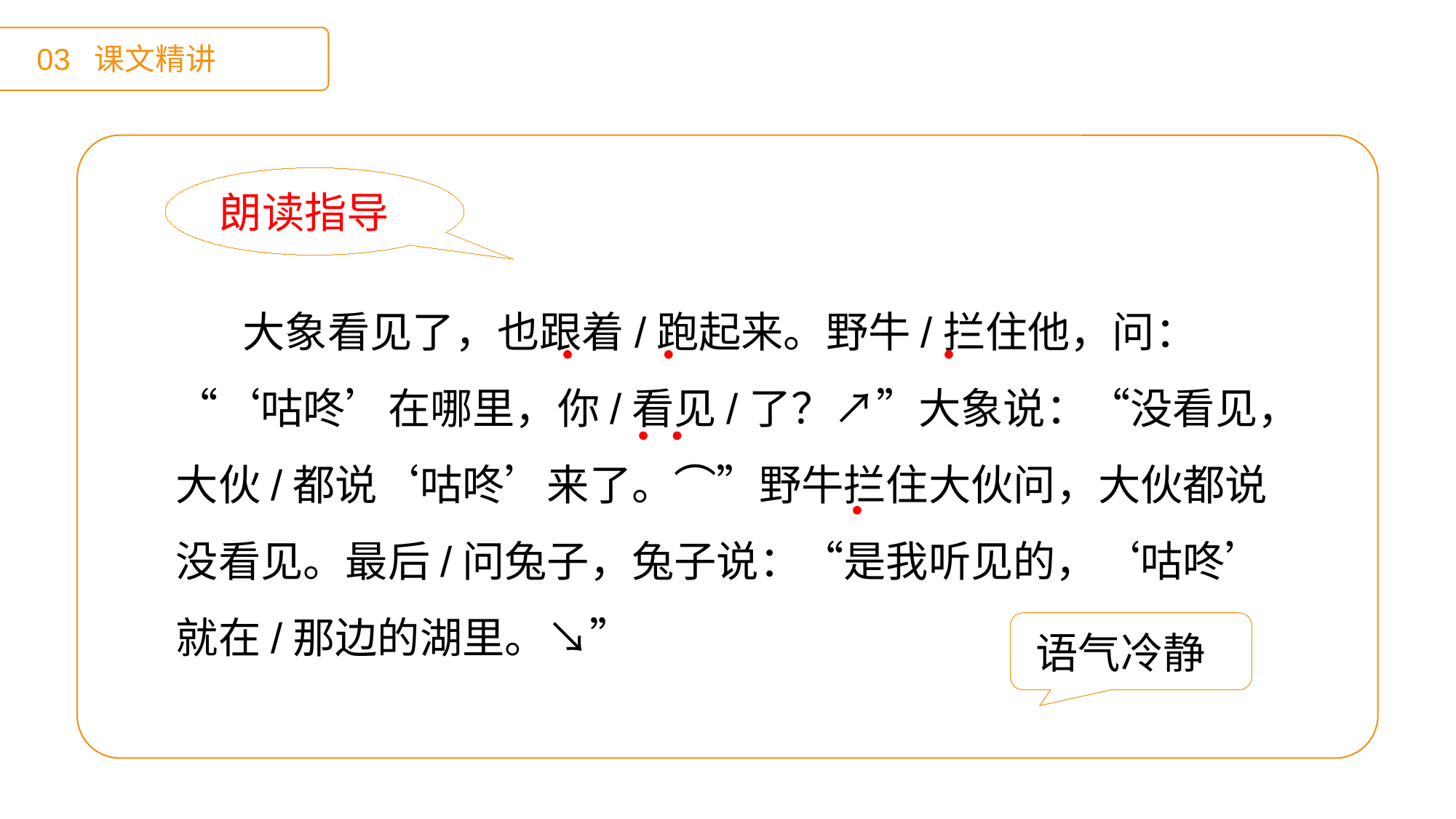

03  课文精讲
朗读指导
      大象看见了，也跟着/跑起来。野牛/拦住他，问：“‘咕咚’在哪里，你/看见/了？↗”大象说：“没看见，大伙/都说‘咕咚’来了。⌒”野牛拦住大伙问，大伙都说没看见。最后/问兔子，兔子说：“是我听见的，‘咕咚’就在/那边的湖里。↘”

语气冷静